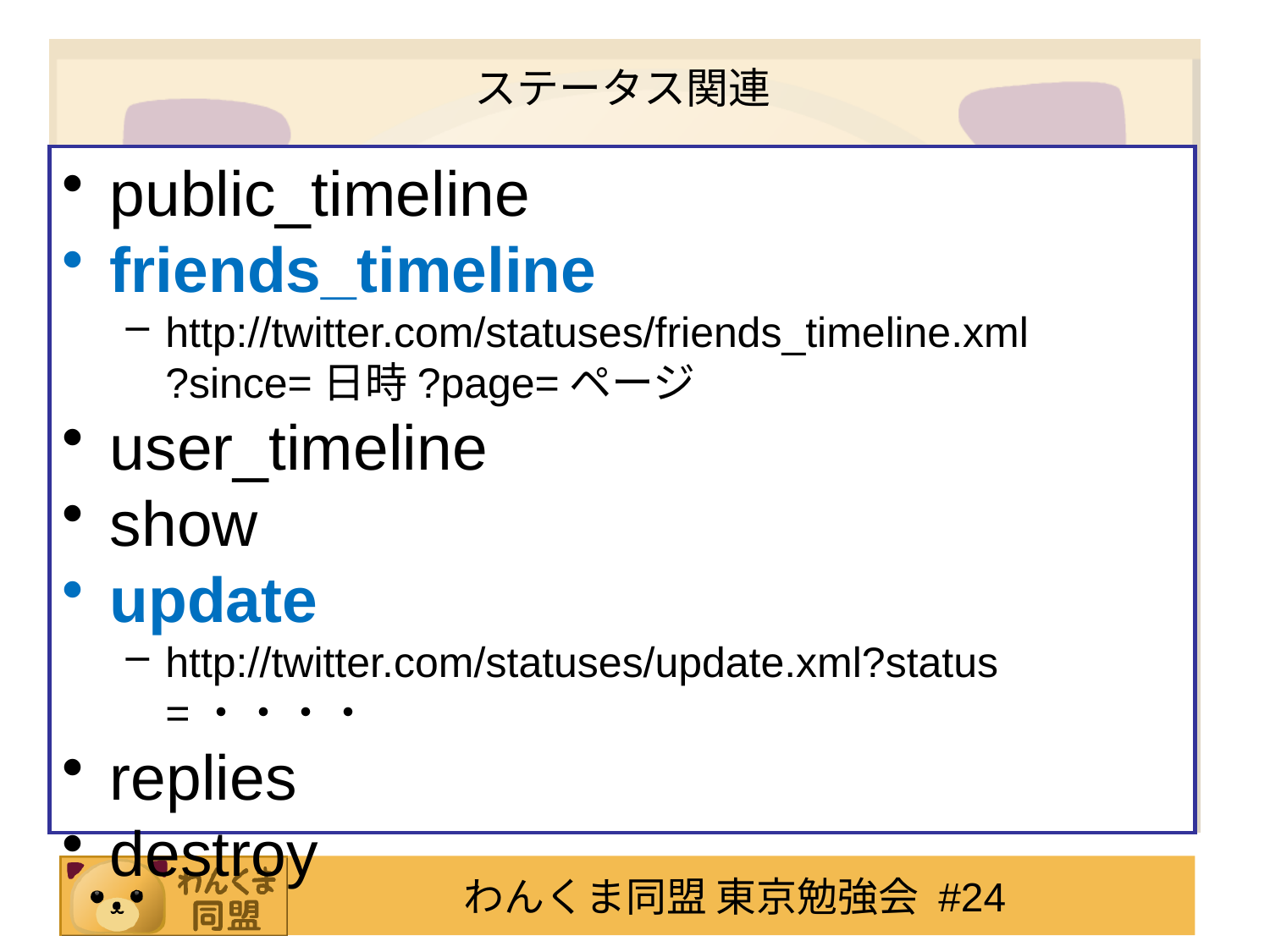

# ステータス関連
public_timeline
friends_timeline
http://twitter.com/statuses/friends_timeline.xml
?since=日時?page=ページ
user_timeline
show
update
http://twitter.com/statuses/update.xml?status=・・・・
replies
destroy